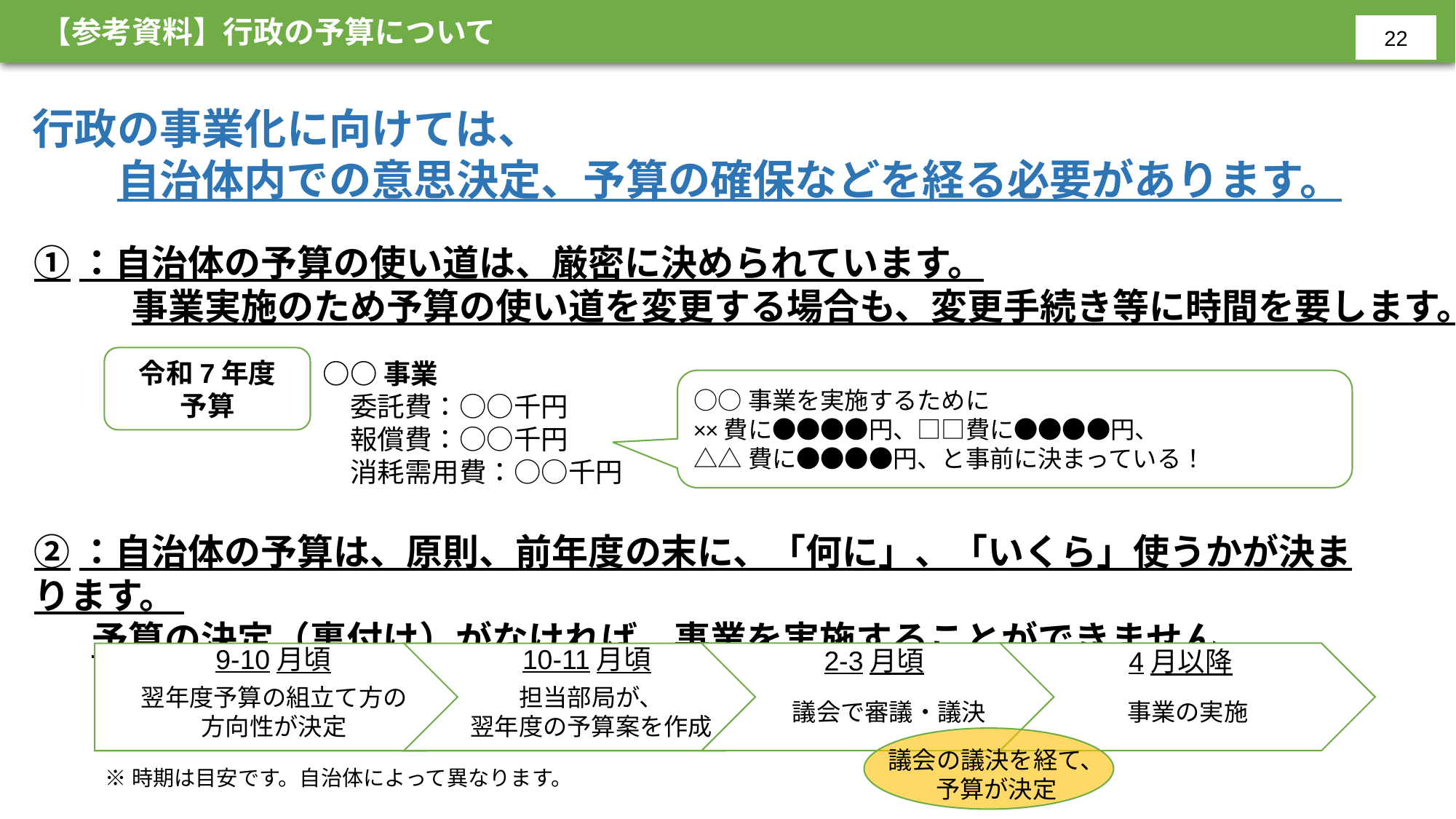

【参考資料】行政の予算について
22
行政の事業化に向けては、
　　自治体内での意思決定、予算の確保などを経る必要があります。
①：自治体の予算の使い道は、厳密に決められています。
 　　 事業実施のため予算の使い道を変更する場合も、変更手続き等に時間を要します。
令和7年度
予算
○○事業
　委託費：○○千円
　報償費：○○千円
　消耗需用費：○○千円
○○事業を実施するために
××費に●●●●円、□□費に●●●●円、
△△費に●●●●円、と事前に決まっている！
②：自治体の予算は、原則、前年度の末に、「何に」、「いくら」使うかが決まります。
      予算の決定（裏付け）がなければ、事業を実施することができません。
9-10月頃
10-11月頃
2-3月頃
4月以降

議会で審議・議決

事業の実施

翌年度予算の組立て方の
方向性が決定

担当部局が、
翌年度の予算案を作成

議会の議決を経て、
予算が決定
※時期は目安です。自治体によって異なります。